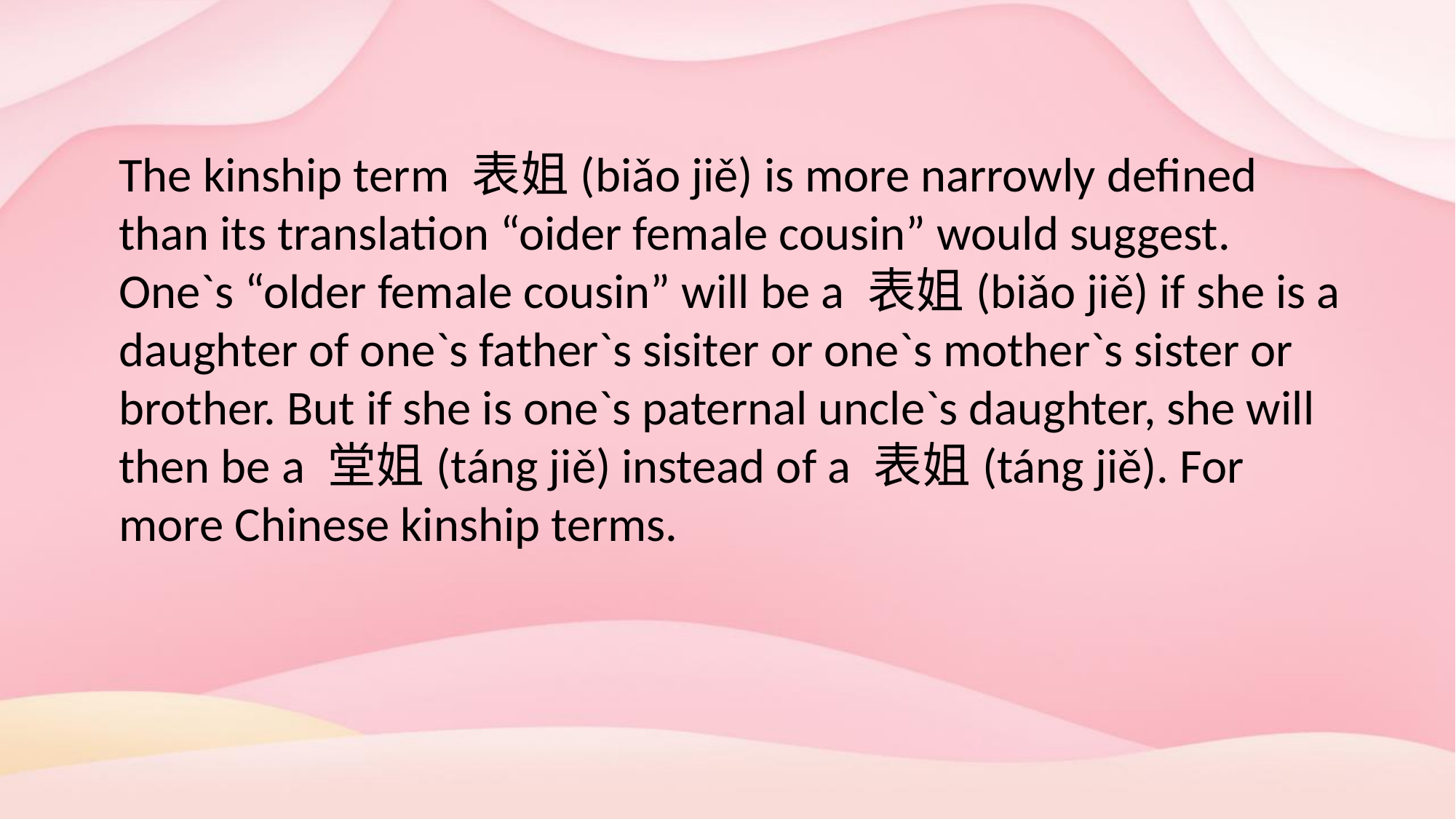

The kinship term 表姐(biǎo jiě) is more narrowly defined than its translation “oider female cousin” would suggest. One`s “older female cousin” will be a 表姐(biǎo jiě) if she is a daughter of one`s father`s sisiter or one`s mother`s sister or brother. But if she is one`s paternal uncle`s daughter, she will then be a 堂姐(táng jiě) instead of a 表姐(táng jiě). For more Chinese kinship terms.